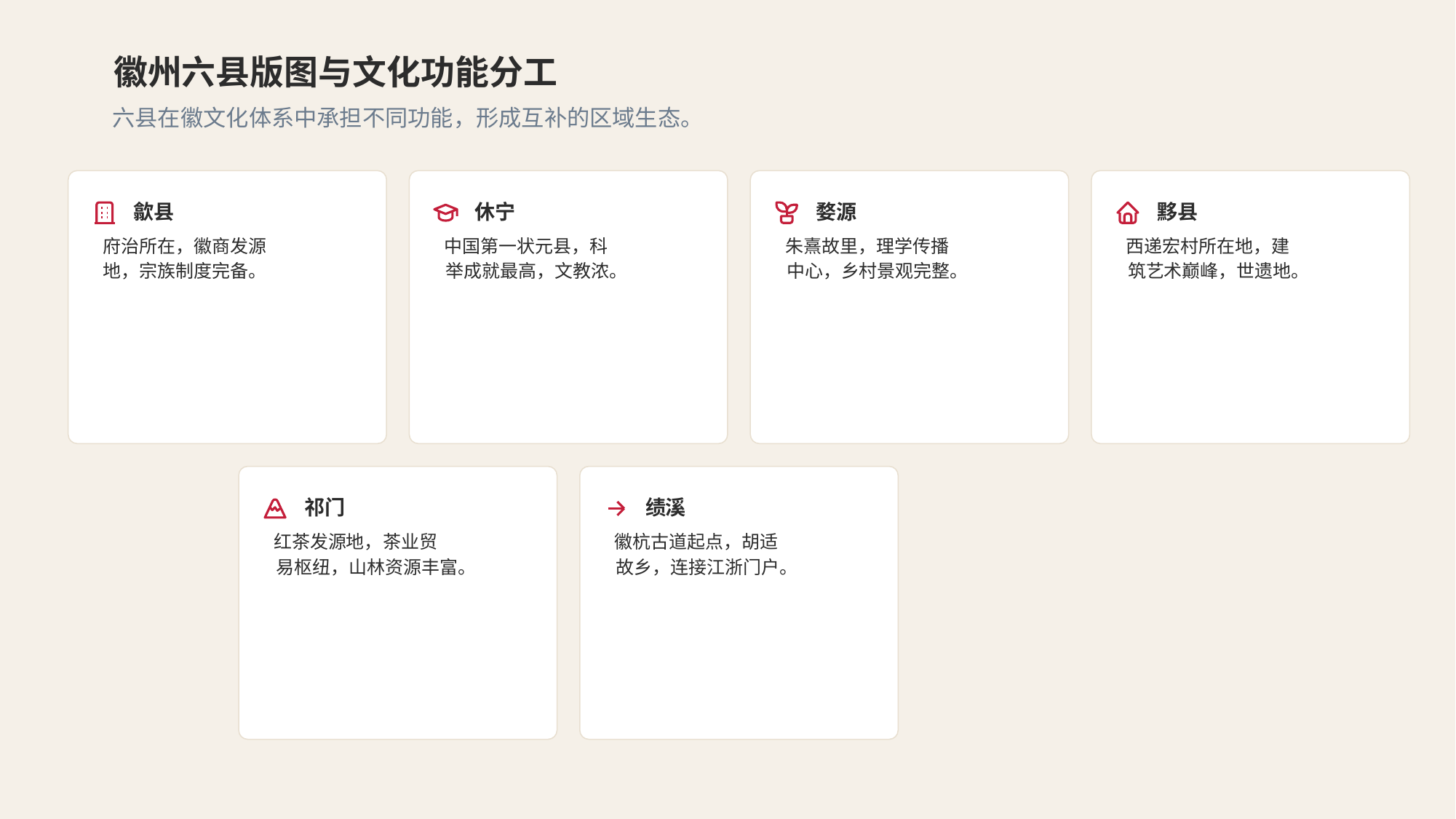

徽州六县版图与文化功能分工
六县在徽文化体系中承担不同功能，形成互补的区域生态。

歙县

府治所在，徽商发源
地，宗族制度完备。

休宁

中国第一状元县，科
举成就最高，文教浓。

婺源

朱熹故里，理学传播
中心，乡村景观完整。

黟县

西递宏村所在地，建
筑艺术巅峰，世遗地。

祁门

红茶发源地，茶业贸
易枢纽，山林资源丰富。

绩溪

徽杭古道起点，胡适
故乡，连接江浙门户。